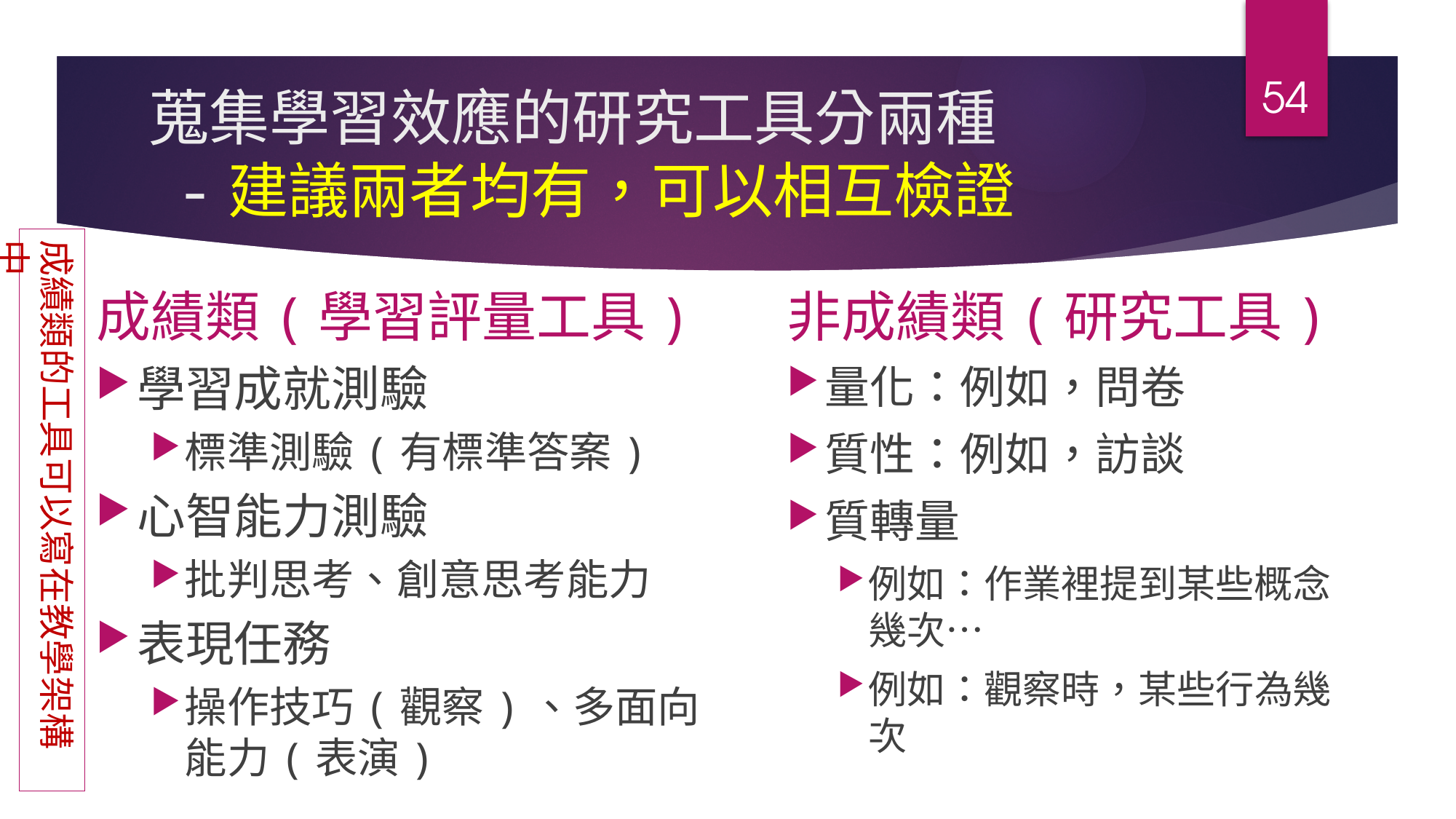

54
# 蒐集學習效應的研究工具分兩種 -建議兩者均有，可以相互檢證
成績類的工具可以寫在教學架構中
成績類(學習評量工具)
非成績類(研究工具)
學習成就測驗
標準測驗(有標準答案)
心智能力測驗
批判思考、創意思考能力
表現任務
操作技巧(觀察)、多面向能力(表演)
量化：例如，問卷
質性：例如，訪談
質轉量
例如：作業裡提到某些概念幾次…
例如：觀察時，某些行為幾次